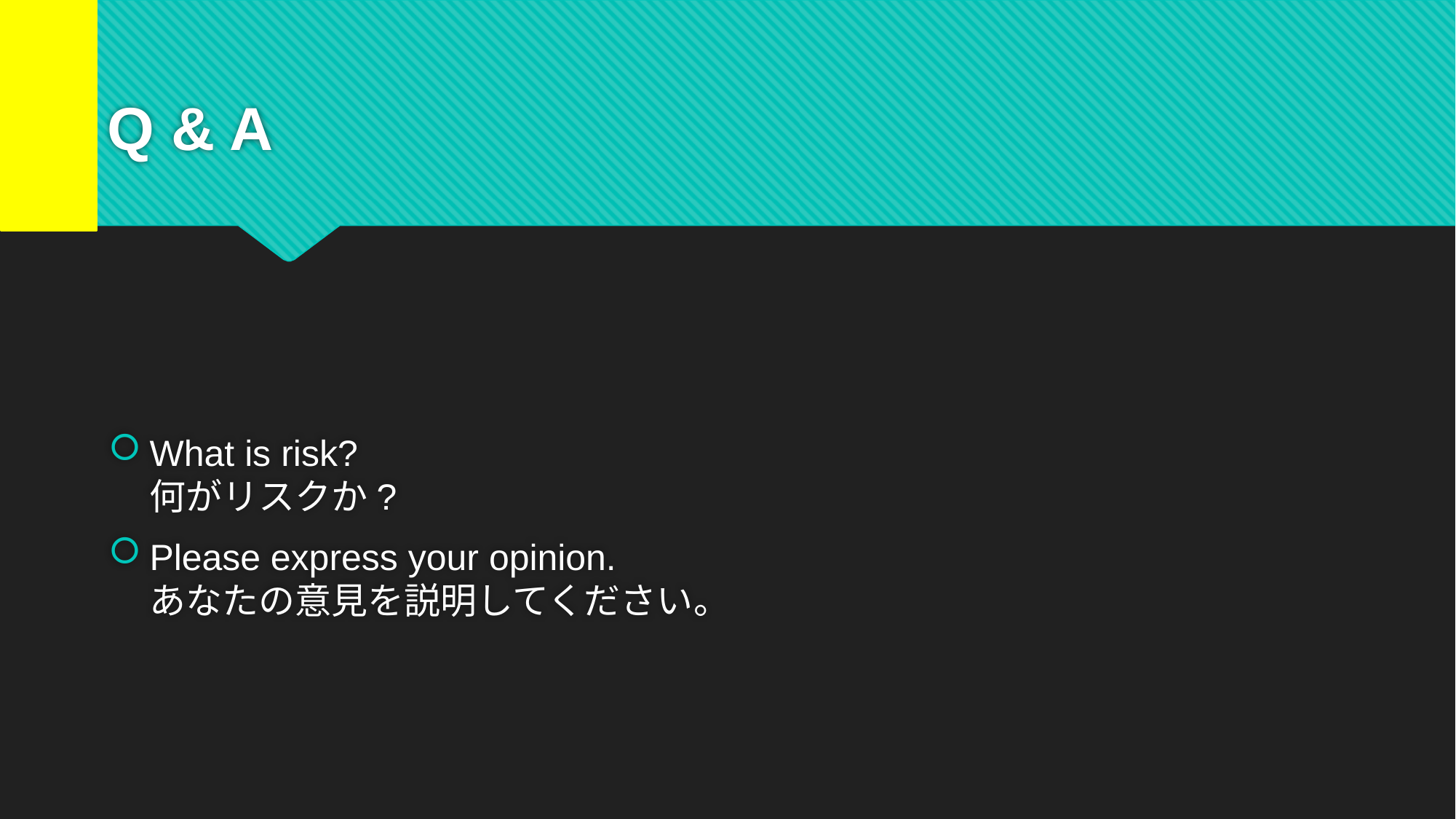

# Q & A
What is risk?
何がリスクか?
Please express your opinion.
あなたの意見を説明してください。